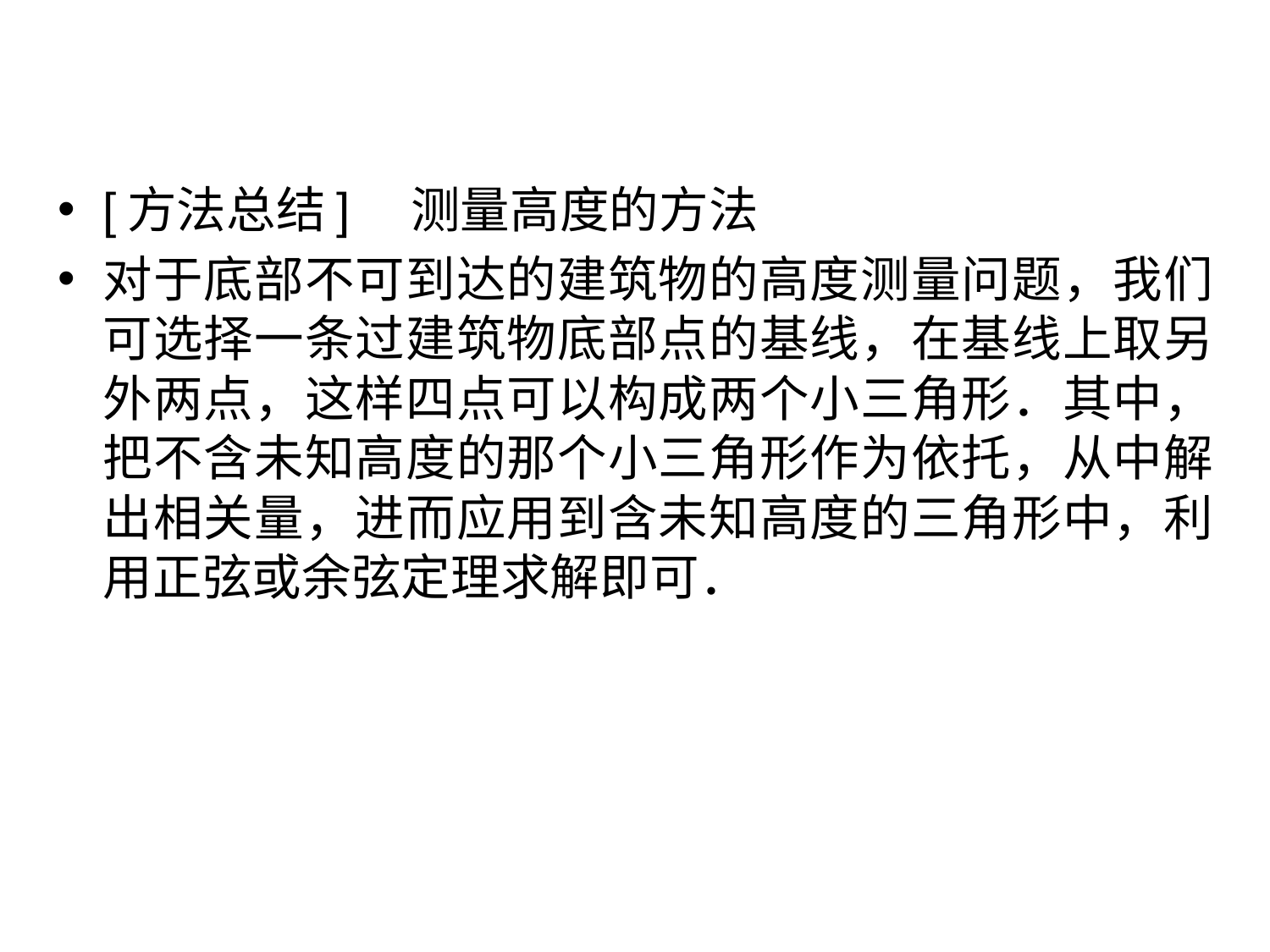

[方法总结]　测量高度的方法
对于底部不可到达的建筑物的高度测量问题，我们可选择一条过建筑物底部点的基线，在基线上取另外两点，这样四点可以构成两个小三角形．其中，把不含未知高度的那个小三角形作为依托，从中解出相关量，进而应用到含未知高度的三角形中，利用正弦或余弦定理求解即可．